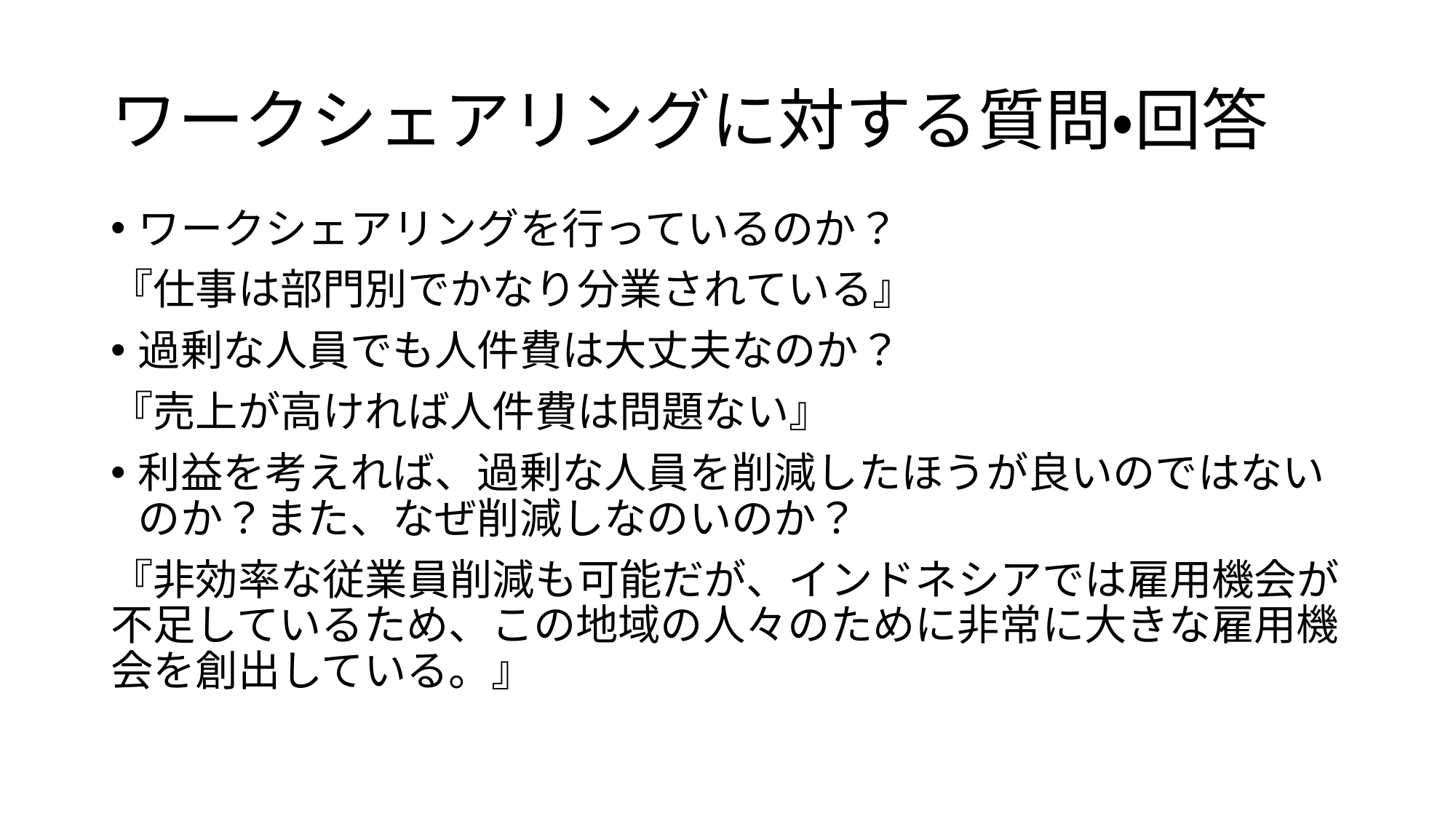

# ワークシェアリングに対する質問・回答
ワークシェアリングを行っているのか？
『仕事は部門別でかなり分業されている』
過剰な人員でも人件費は大丈夫なのか？
『売上が高ければ人件費は問題ない』
利益を考えれば、過剰な人員を削減したほうが良いのではないのか？また、なぜ削減しなのいのか？
『非効率な従業員削減も可能だが、インドネシアでは雇用機会が不足しているため、この地域の人々のために非常に大きな雇用機会を創出している。』